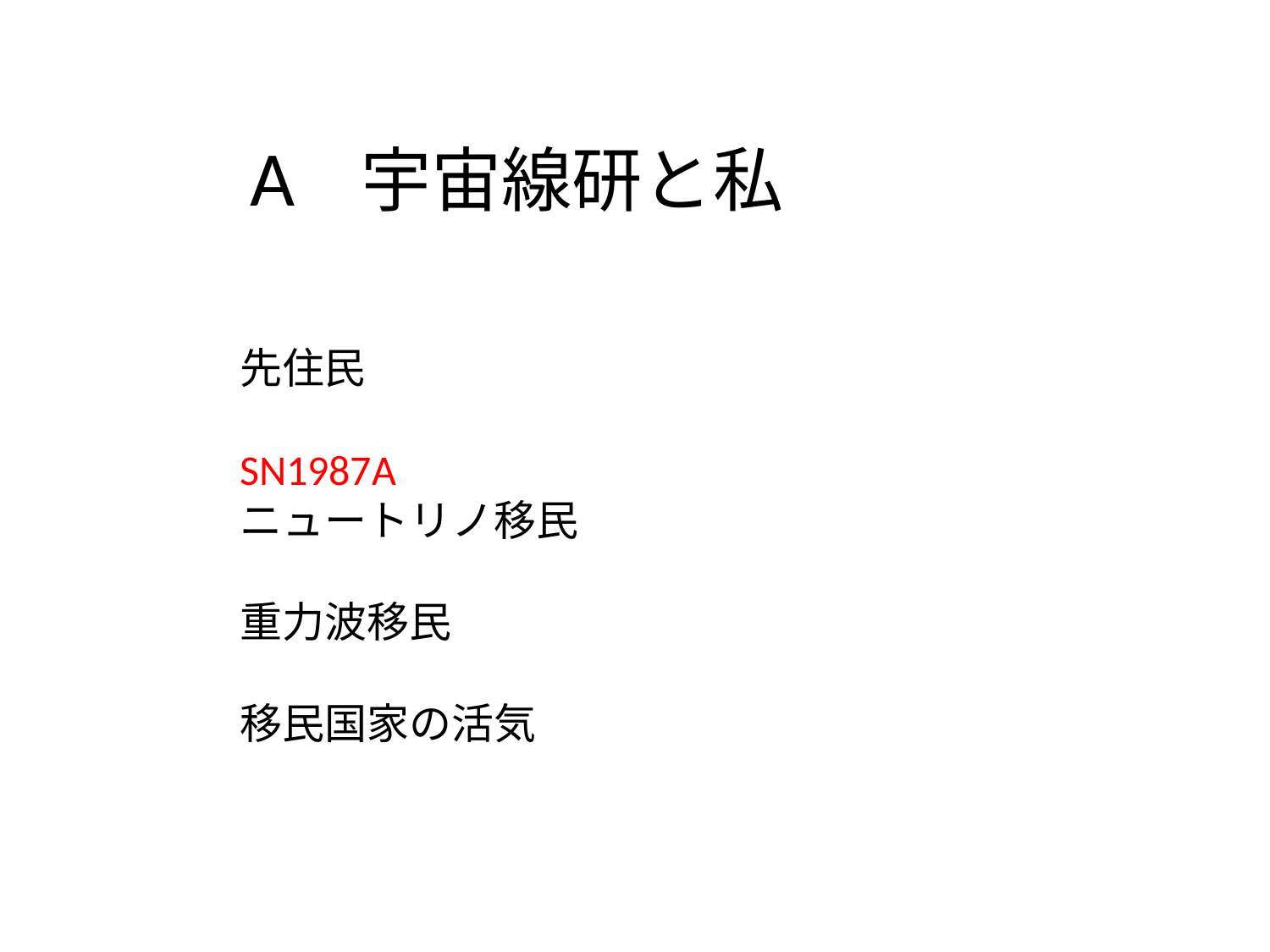

A 宇宙線研と私
先住民

SN1987A
ニュートリノ移民

重力波移民

移民国家の活気